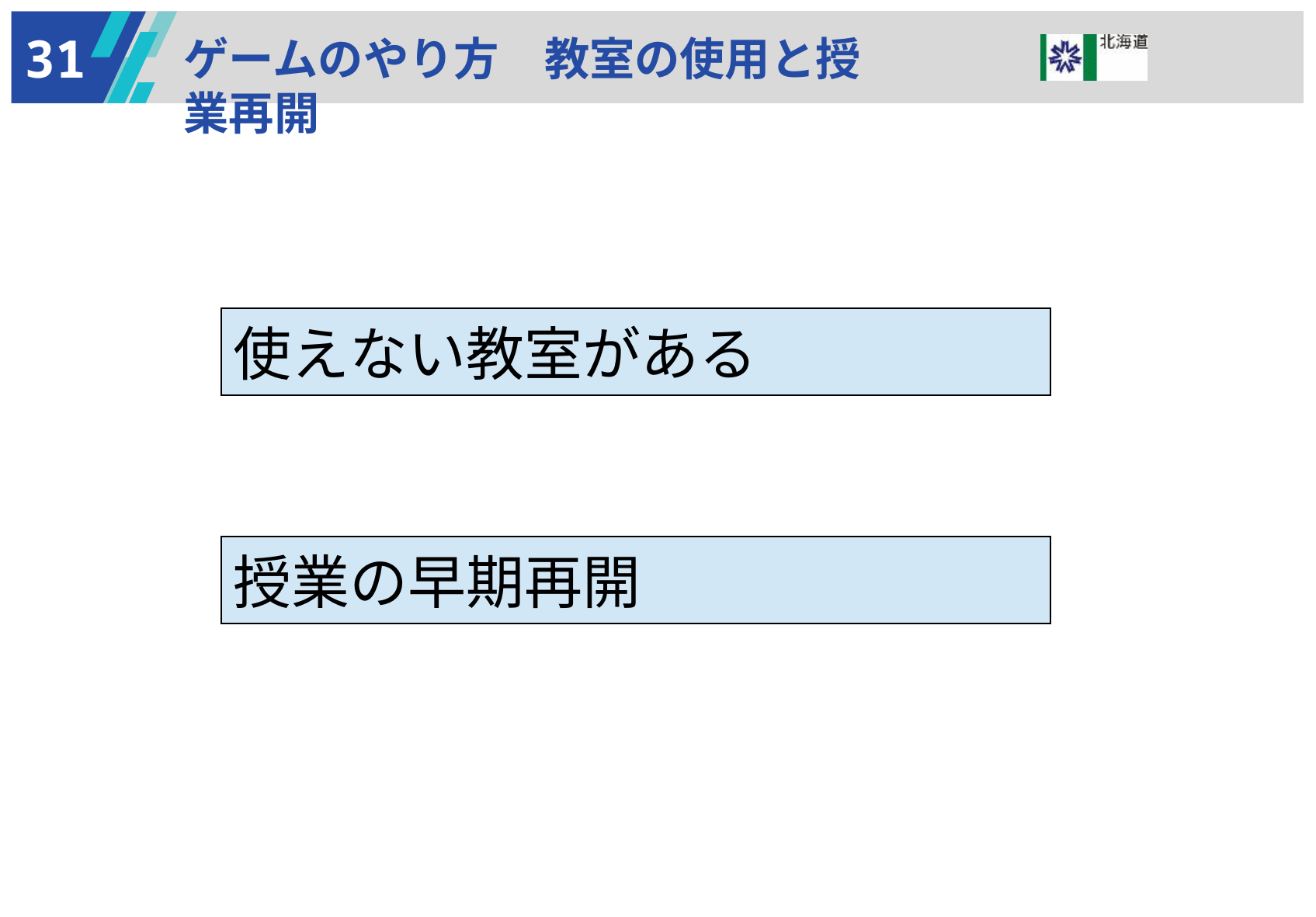

31
ゲームのやり方　教室の使用と授業再開

使えない教室がある
授業の早期再開